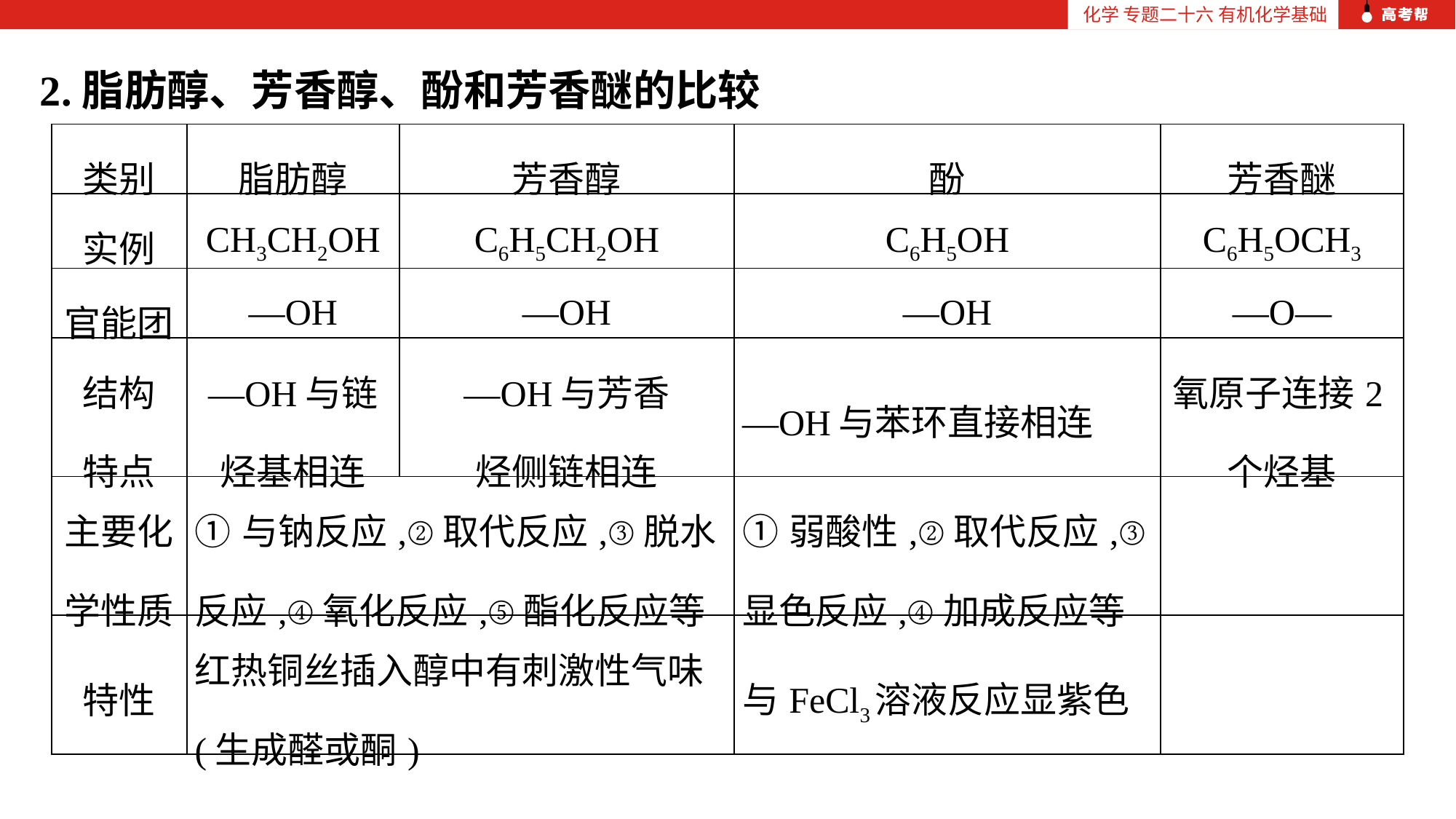

化学 专题二十六 有机化学基础
2.脂肪醇、芳香醇、酚和芳香醚的比较
| 类别 | 脂肪醇 | 芳香醇 | 酚 | 芳香醚 |
| --- | --- | --- | --- | --- |
| 实例 | CH3CH2OH | C6H5CH2OH | C6H5OH | C6H5OCH3 |
| 官能团 | —OH | —OH | —OH | —O— |
| 结构 特点 | —OH与链 烃基相连 | —OH与芳香 烃侧链相连 | —OH与苯环直接相连 | 氧原子连接2个烃基 |
| 主要化 学性质 | ①与钠反应,②取代反应,③脱水反应,④氧化反应,⑤酯化反应等 |  | ①弱酸性,②取代反应,③显色反应,④加成反应等 |  |
| 特性 | 红热铜丝插入醇中有刺激性气味(生成醛或酮) |  | 与FeCl3溶液反应显紫色 |  |